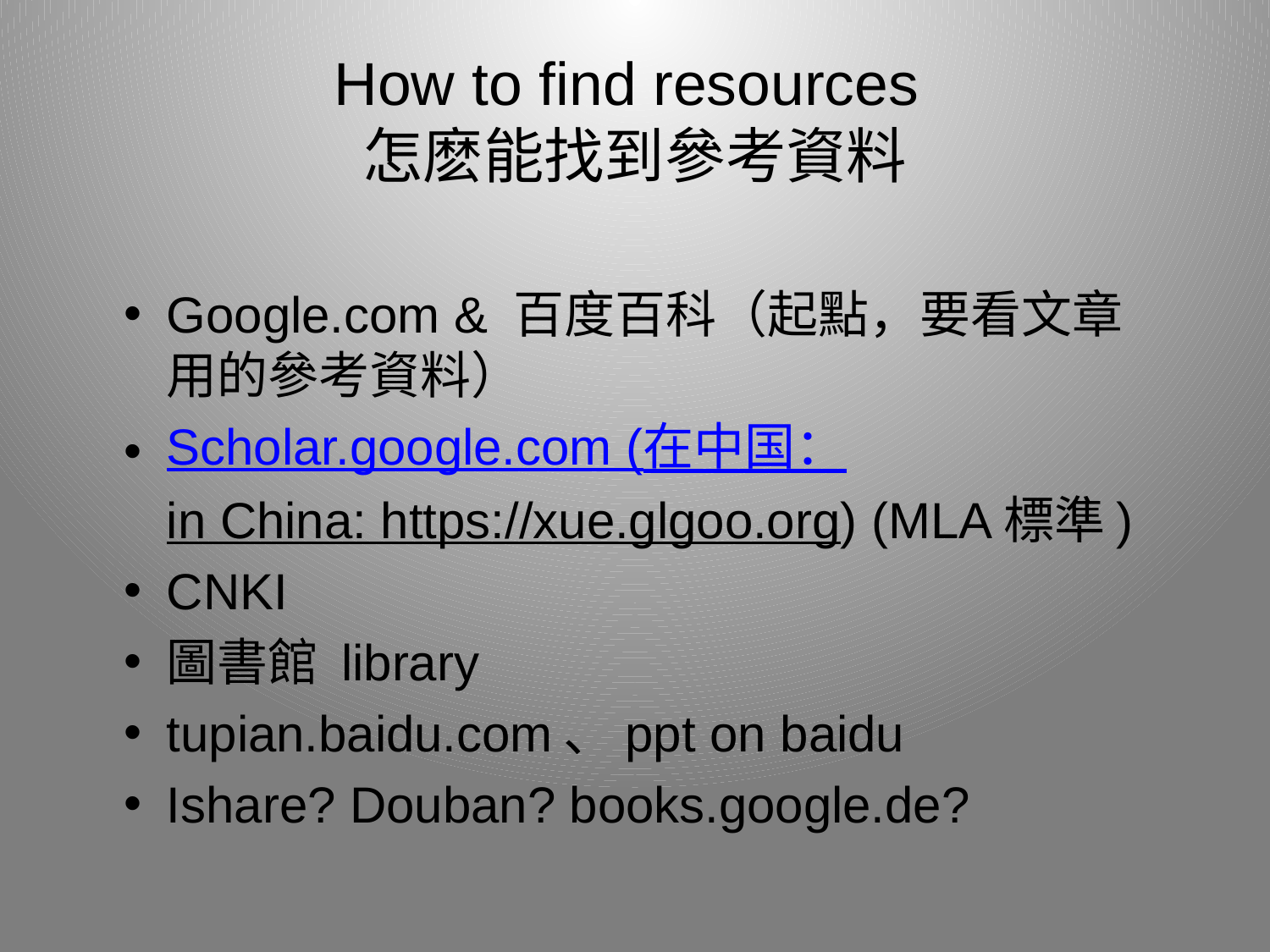

# How to find resources 怎麽能找到參考資料
Google.com & 百度百科（起點，要看文章用的參考資料）
Scholar.google.com (在中国：in China: https://xue.glgoo.org) (MLA標準)
CNKI
圖書館 library
tupian.baidu.com、ppt on baidu
Ishare? Douban? books.google.de?